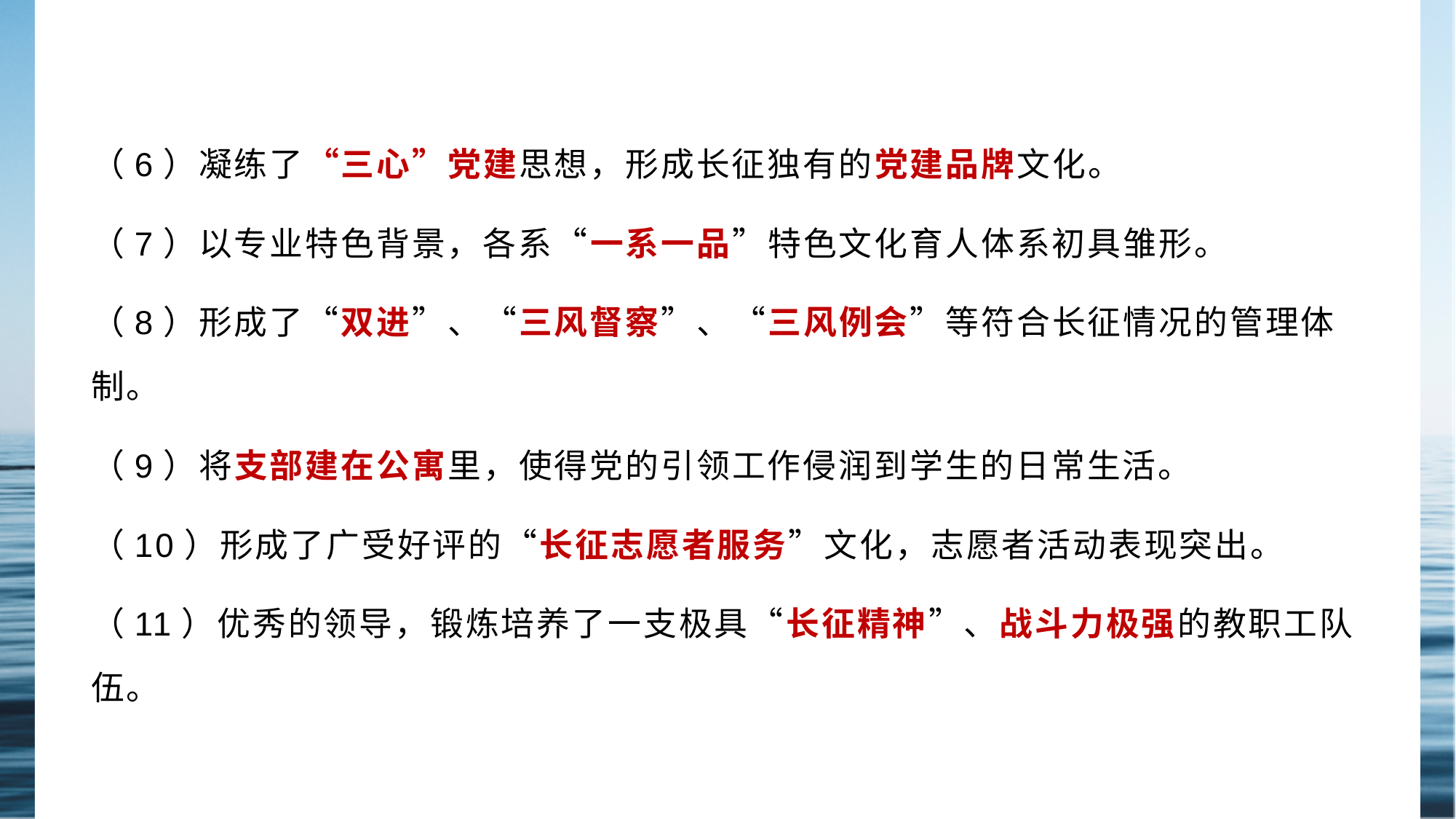

（6）凝练了“三心”党建思想，形成长征独有的党建品牌文化。
（7）以专业特色背景，各系“一系一品”特色文化育人体系初具雏形。
（8）形成了“双进”、“三风督察”、“三风例会”等符合长征情况的管理体制。
（9）将支部建在公寓里，使得党的引领工作侵润到学生的日常生活。
（10）形成了广受好评的“长征志愿者服务”文化，志愿者活动表现突出。
（11）优秀的领导，锻炼培养了一支极具“长征精神”、战斗力极强的教职工队伍。